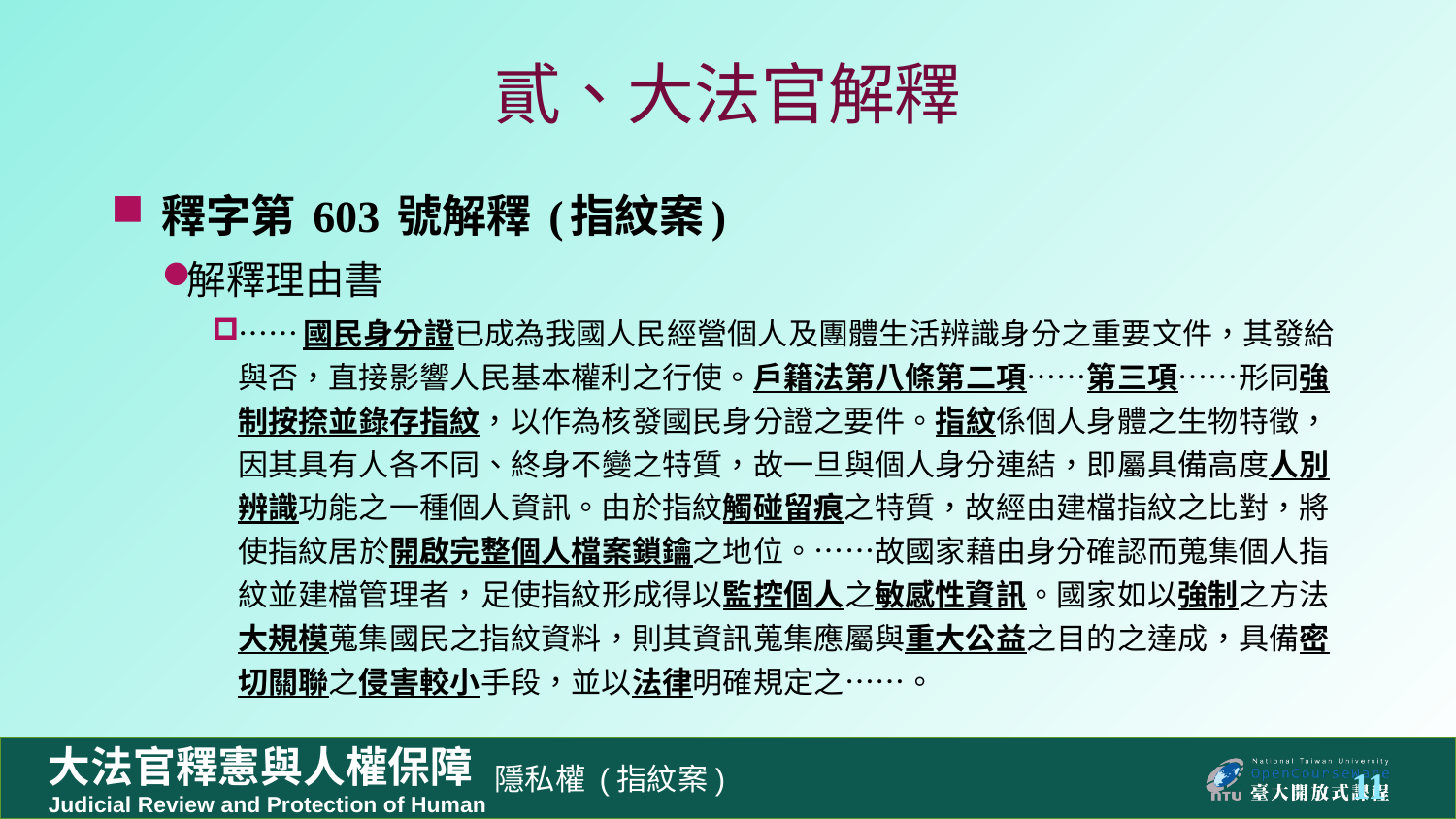

# 貳、大法官解釋
釋字第 603 號解釋 (指紋案)
解釋理由書
……國民身分證已成為我國人民經營個人及團體生活辨識身分之重要文件，其發給與否，直接影響人民基本權利之行使。戶籍法第八條第二項……第三項……形同強制按捺並錄存指紋，以作為核發國民身分證之要件。指紋係個人身體之生物特徵，因其具有人各不同、終身不變之特質，故一旦與個人身分連結，即屬具備高度人別辨識功能之一種個人資訊。由於指紋觸碰留痕之特質，故經由建檔指紋之比對，將使指紋居於開啟完整個人檔案鎖鑰之地位。……故國家藉由身分確認而蒐集個人指紋並建檔管理者，足使指紋形成得以監控個人之敏感性資訊。國家如以強制之方法大規模蒐集國民之指紋資料，則其資訊蒐集應屬與重大公益之目的之達成，具備密切關聯之侵害較小手段，並以法律明確規定之……。